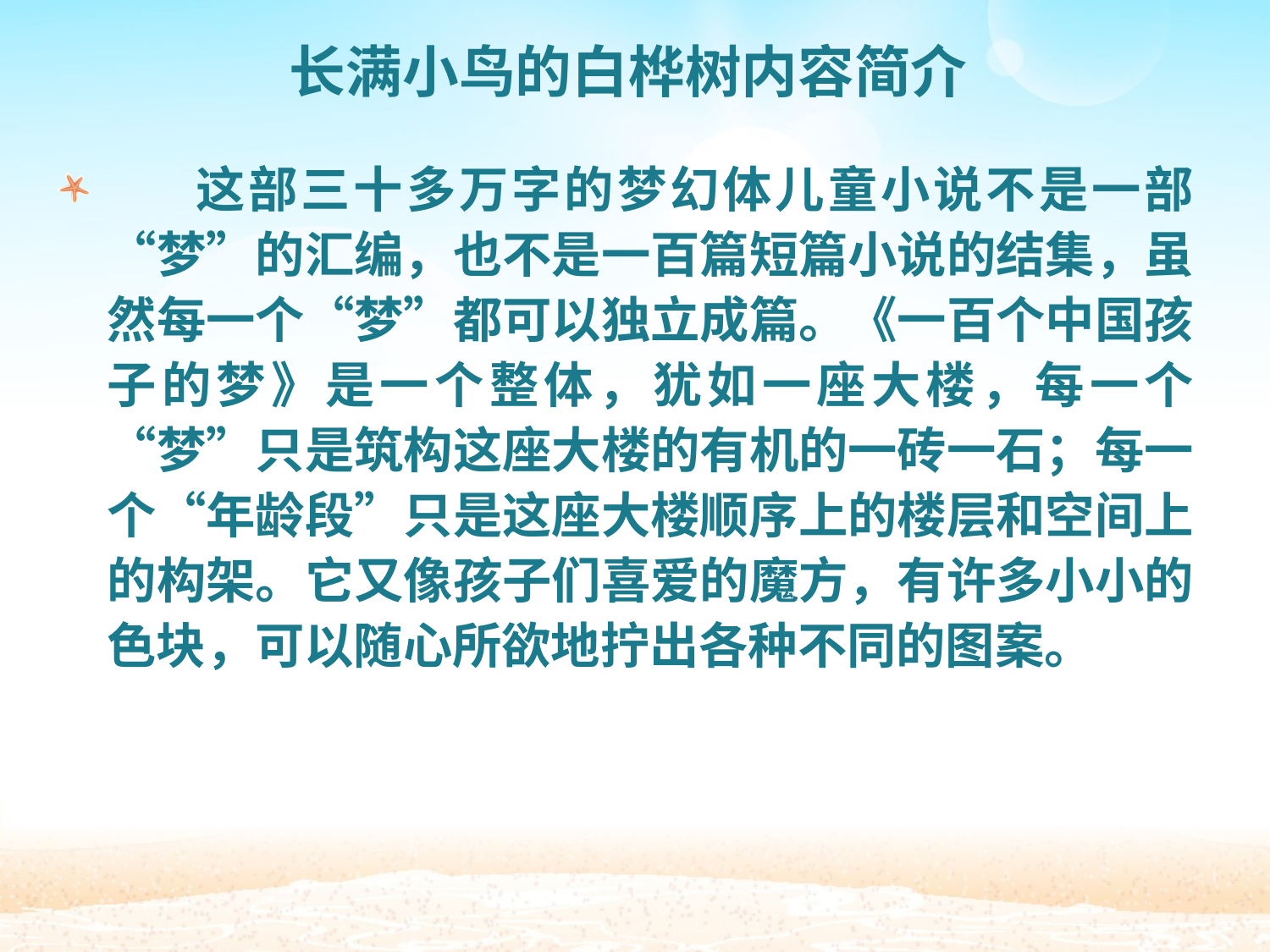

# 长满小鸟的白桦树内容简介
     这部三十多万字的梦幻体儿童小说不是一部“梦”的汇编，也不是一百篇短篇小说的结集，虽然每一个“梦”都可以独立成篇。《一百个中国孩子的梦》是一个整体，犹如一座大楼，每一个“梦”只是筑构这座大楼的有机的一砖一石；每一个“年龄段”只是这座大楼顺序上的楼层和空间上的构架。它又像孩子们喜爱的魔方，有许多小小的色块，可以随心所欲地拧出各种不同的图案。